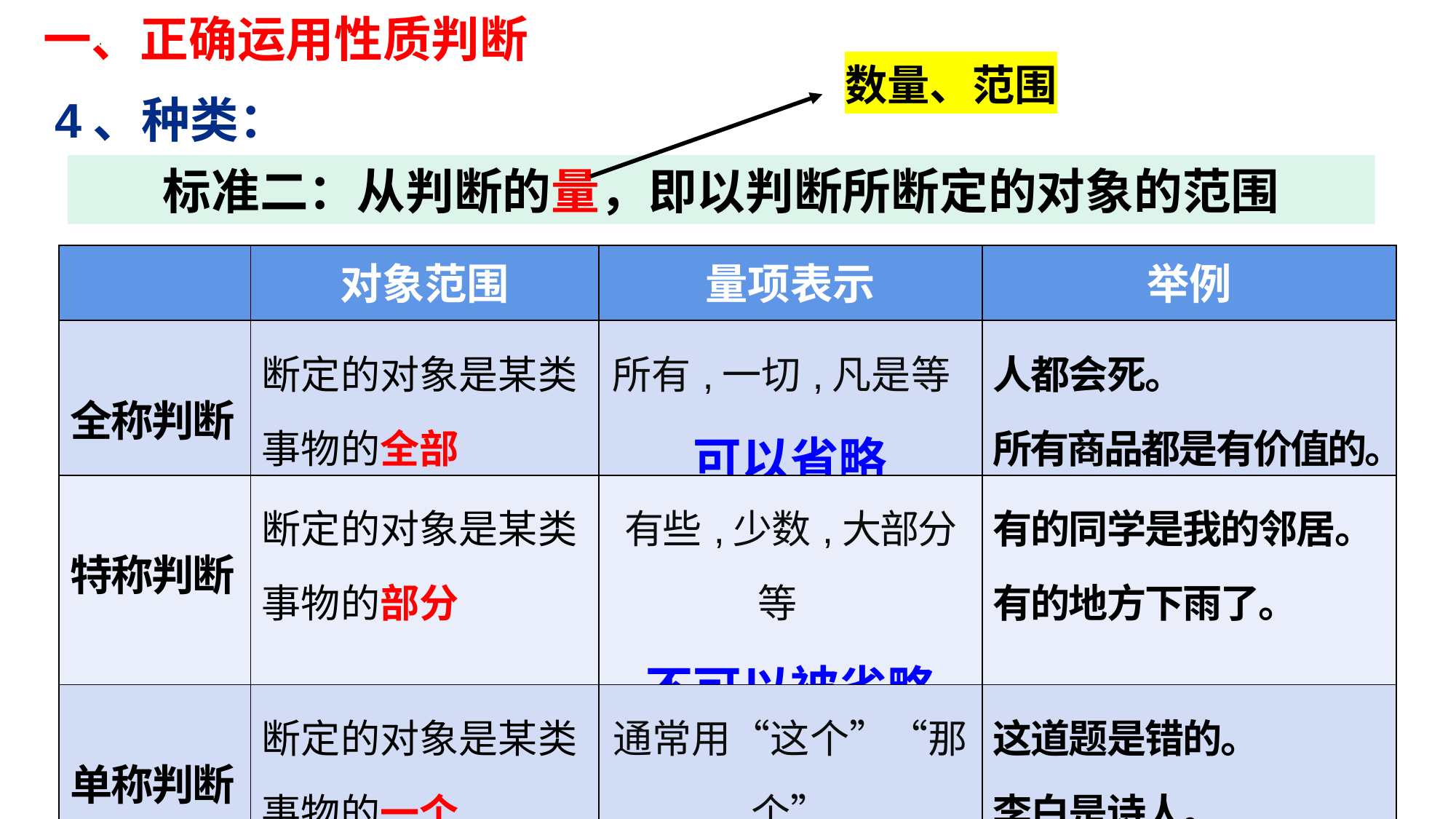

一、正确运用性质判断
数量、范围
4、种类：
标准二：从判断的量，即以判断所断定的对象的范围
|  | 对象范围 | 量项表示 | 举例 |
| --- | --- | --- | --- |
| 全称判断 | 断定的对象是某类事物的全部 | 所有,一切,凡是等 可以省略 | 人都会死。 所有商品都是有价值的。 |
| 特称判断 | 断定的对象是某类事物的部分 | 有些,少数,大部分等 不可以被省略 | 有的同学是我的邻居。 有的地方下雨了。 |
| 单称判断 | 断定的对象是某类事物的一个 | 通常用“这个”“那个” 一般不需要量项 | 这道题是错的。 李白是诗人。 |